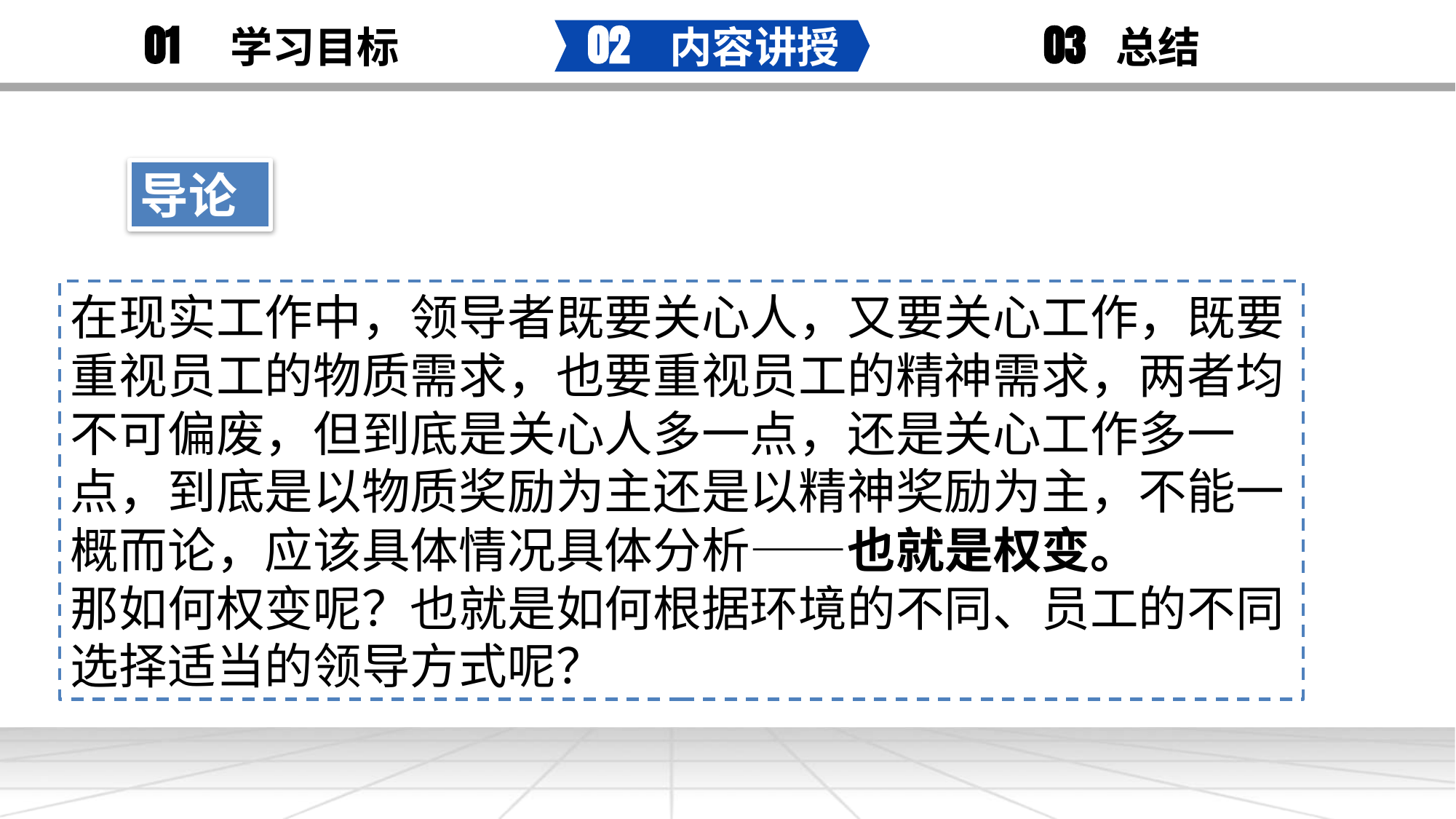

02   内容讲授
03  总结
01    学习目标

导论
在现实工作中，领导者既要关心人，又要关心工作，既要重视员工的物质需求，也要重视员工的精神需求，两者均不可偏废，但到底是关心人多一点，还是关心工作多一点，到底是以物质奖励为主还是以精神奖励为主，不能一概而论，应该具体情况具体分析——也就是权变。
那如何权变呢？也就是如何根据环境的不同、员工的不同选择适当的领导方式呢？